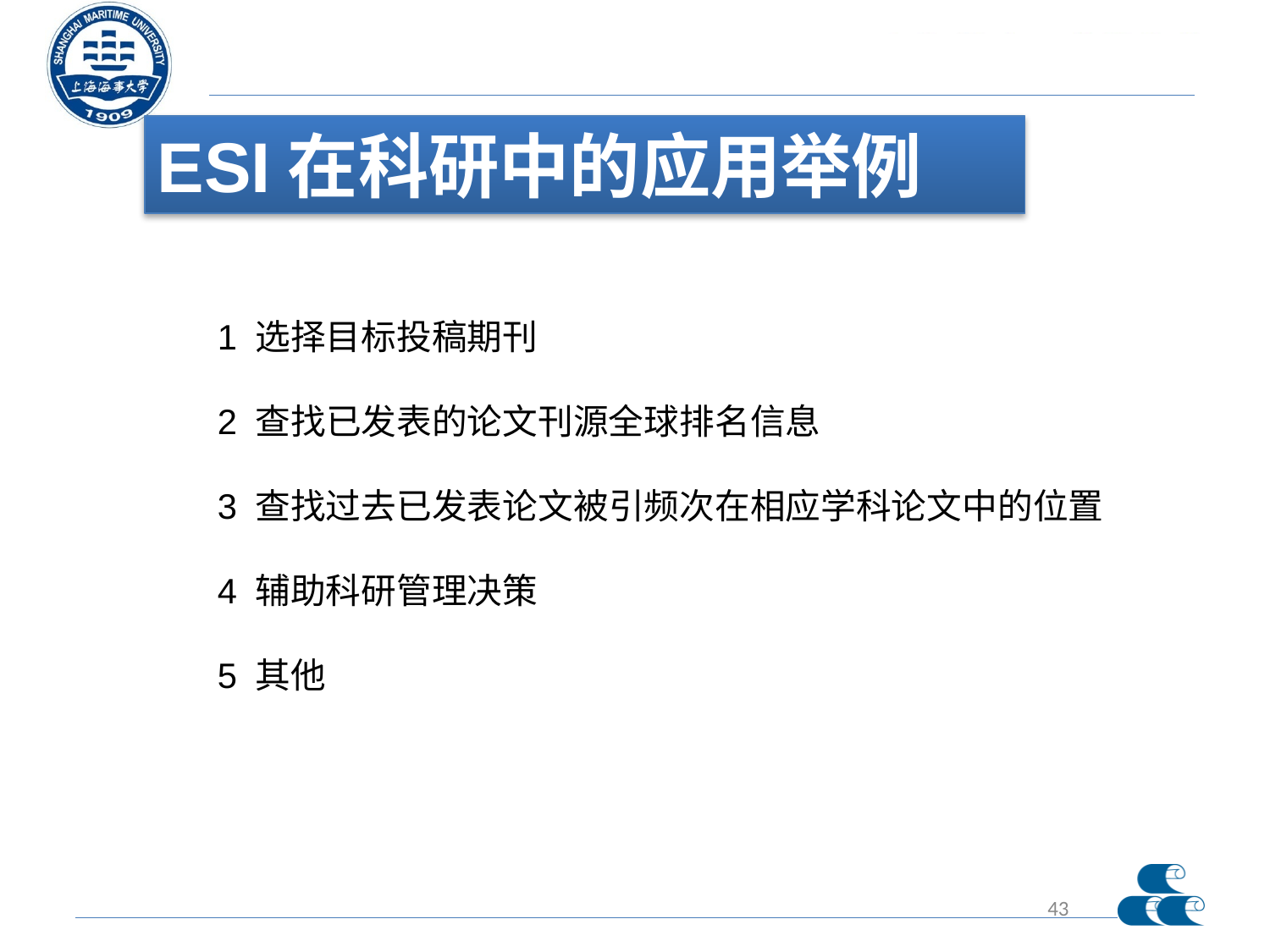

ESI在科研中的应用举例
1 选择目标投稿期刊
2 查找已发表的论文刊源全球排名信息
3 查找过去已发表论文被引频次在相应学科论文中的位置
4 辅助科研管理决策
5 其他
43